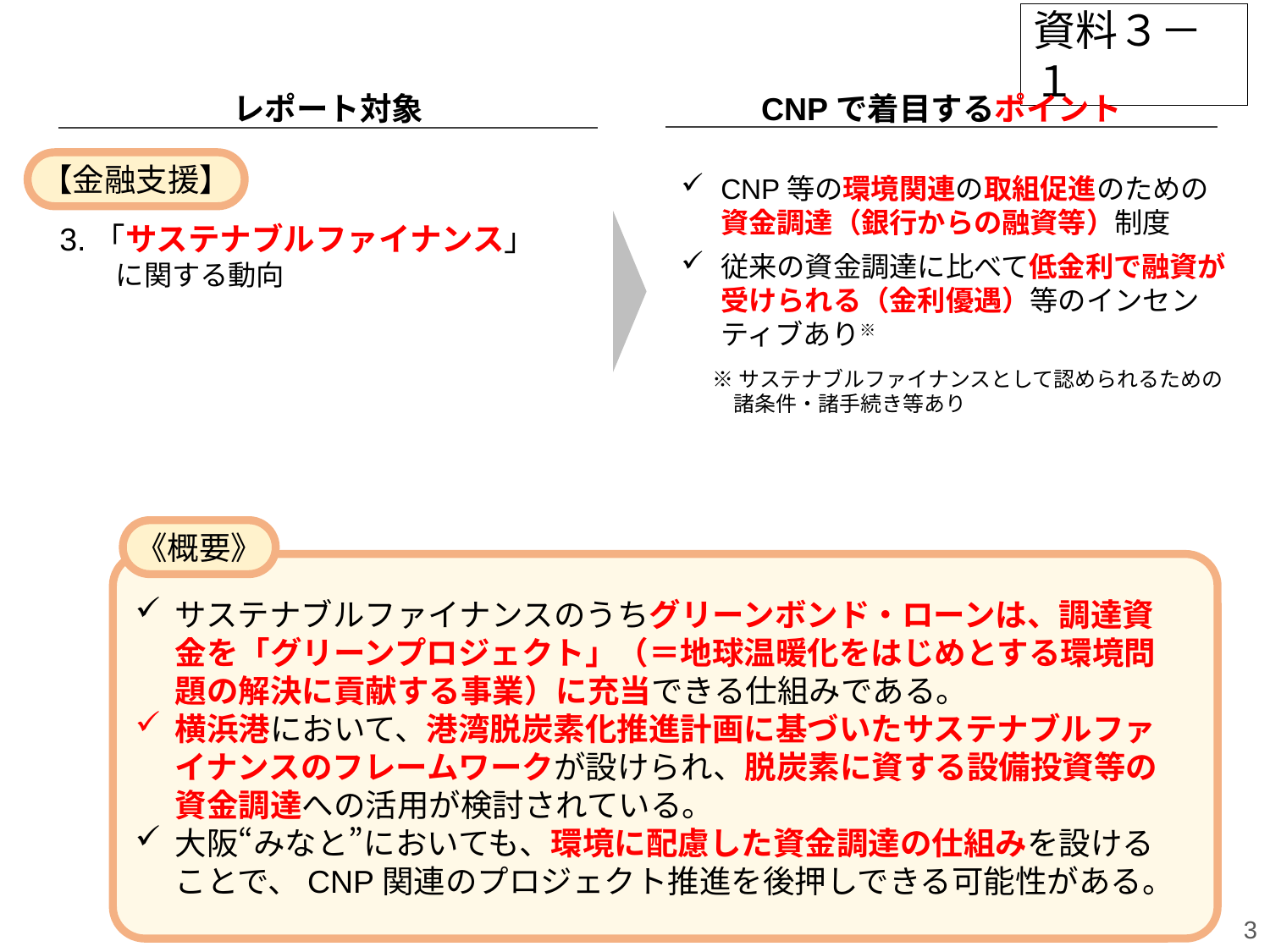

# CNP関連の技術等動向（３/３）
資料３－１
レポート対象
CNPで着目するポイント
【金融支援】
CNP等の環境関連の取組促進のための
資金調達（銀行からの融資等）制度
従来の資金調達に比べて低金利で融資が受けられる（金利優遇）等のインセンティブあり※
3.「サステナブルファイナンス」
　　に関する動向

※サステナブルファイナンスとして認められるための
　諸条件・諸手続き等あり
《概要》

サステナブルファイナンスのうちグリーンボンド・ローンは、調達資金を「グリーンプロジェクト」（＝地球温暖化をはじめとする環境問題の解決に貢献する事業）に充当できる仕組みである。
横浜港において、港湾脱炭素化推進計画に基づいたサステナブルファイナンスのフレームワークが設けられ、脱炭素に資する設備投資等の資金調達への活用が検討されている。
大阪“みなと”においても、環境に配慮した資金調達の仕組みを設けることで、CNP関連のプロジェクト推進を後押しできる可能性がある。